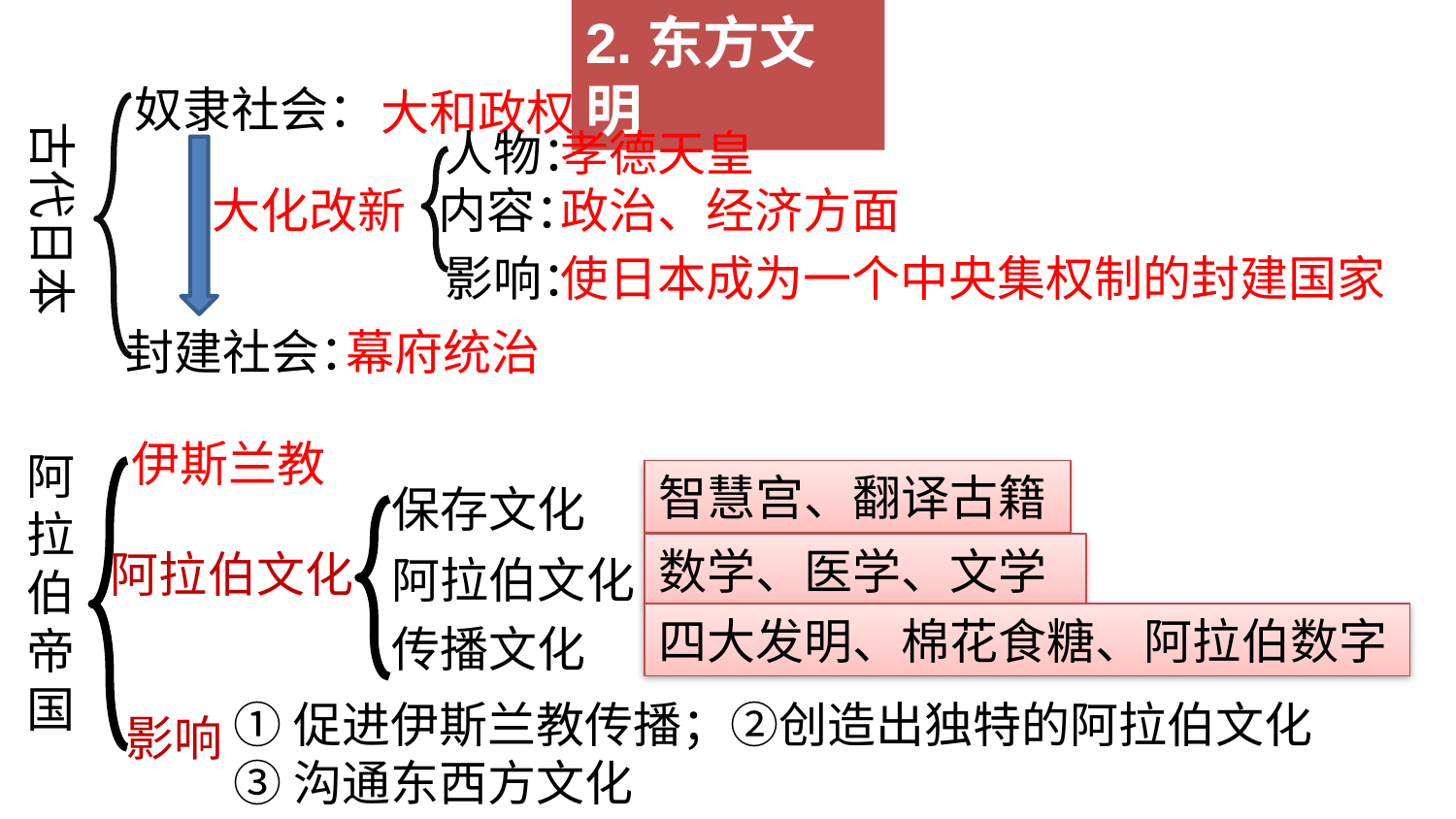

2.东方文明
奴隶社会：
大和政权

古代日本
人物：
孝德天皇

大化改新
内容：
政治、经济方面
影响：
使日本成为一个中央集权制的封建国家
封建社会：
幕府统治
伊斯兰教
阿
拉
伯
帝
国

保存文化
阿拉伯文化
传播文化
智慧宫、翻译古籍

数学、医学、文学
阿拉伯文化
四大发明、棉花食糖、阿拉伯数字
①促进伊斯兰教传播；②创造出独特的阿拉伯文化
③沟通东西方文化
影响